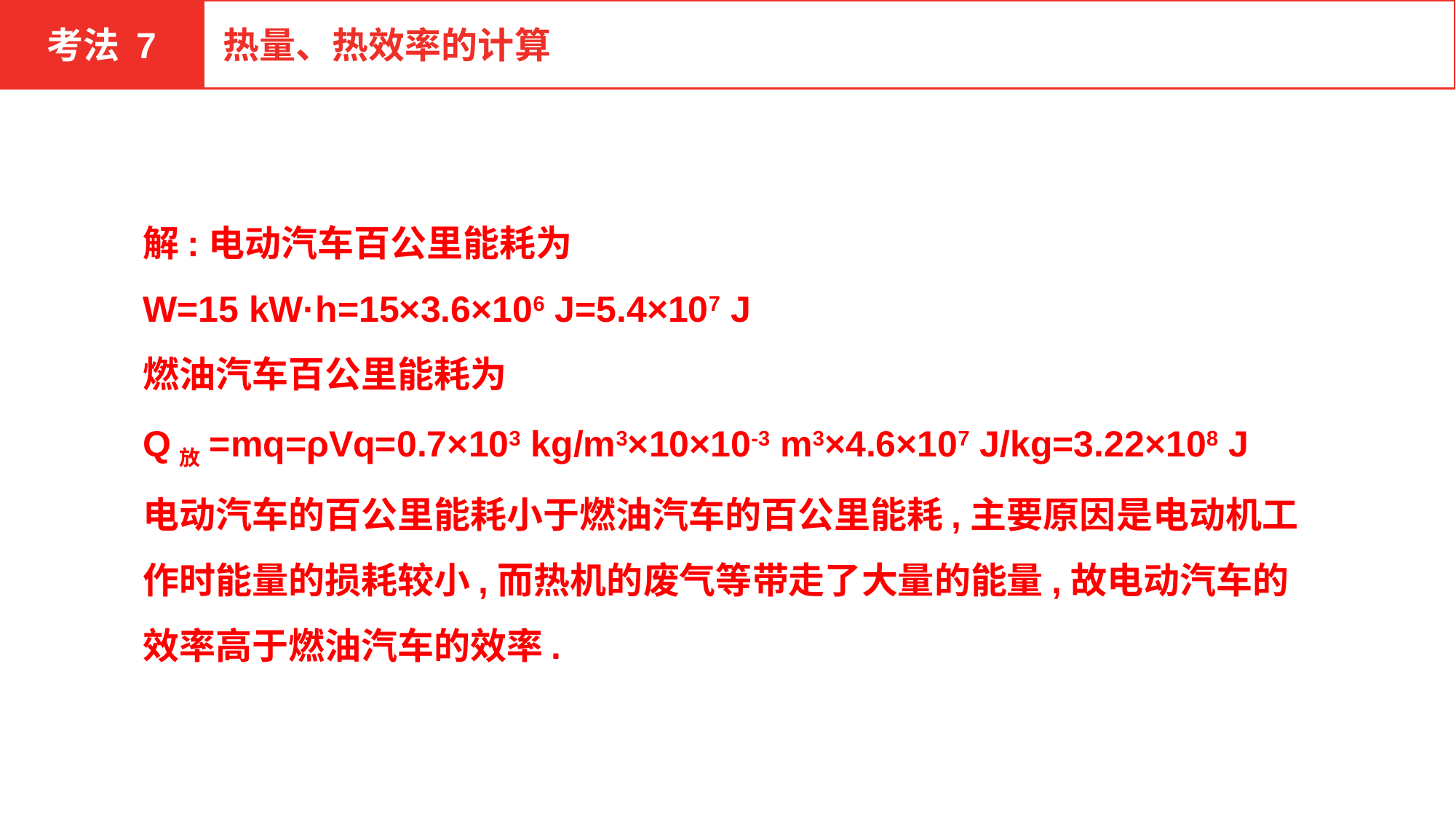

考法 7
热量、热效率的计算
解:电动汽车百公里能耗为
W=15 kW·h=15×3.6×106 J=5.4×107 J
燃油汽车百公里能耗为
Q放=mq=ρVq=0.7×103 kg/m3×10×10-3 m3×4.6×107 J/kg=3.22×108 J
电动汽车的百公里能耗小于燃油汽车的百公里能耗,主要原因是电动机工作时能量的损耗较小,而热机的废气等带走了大量的能量,故电动汽车的效率高于燃油汽车的效率.